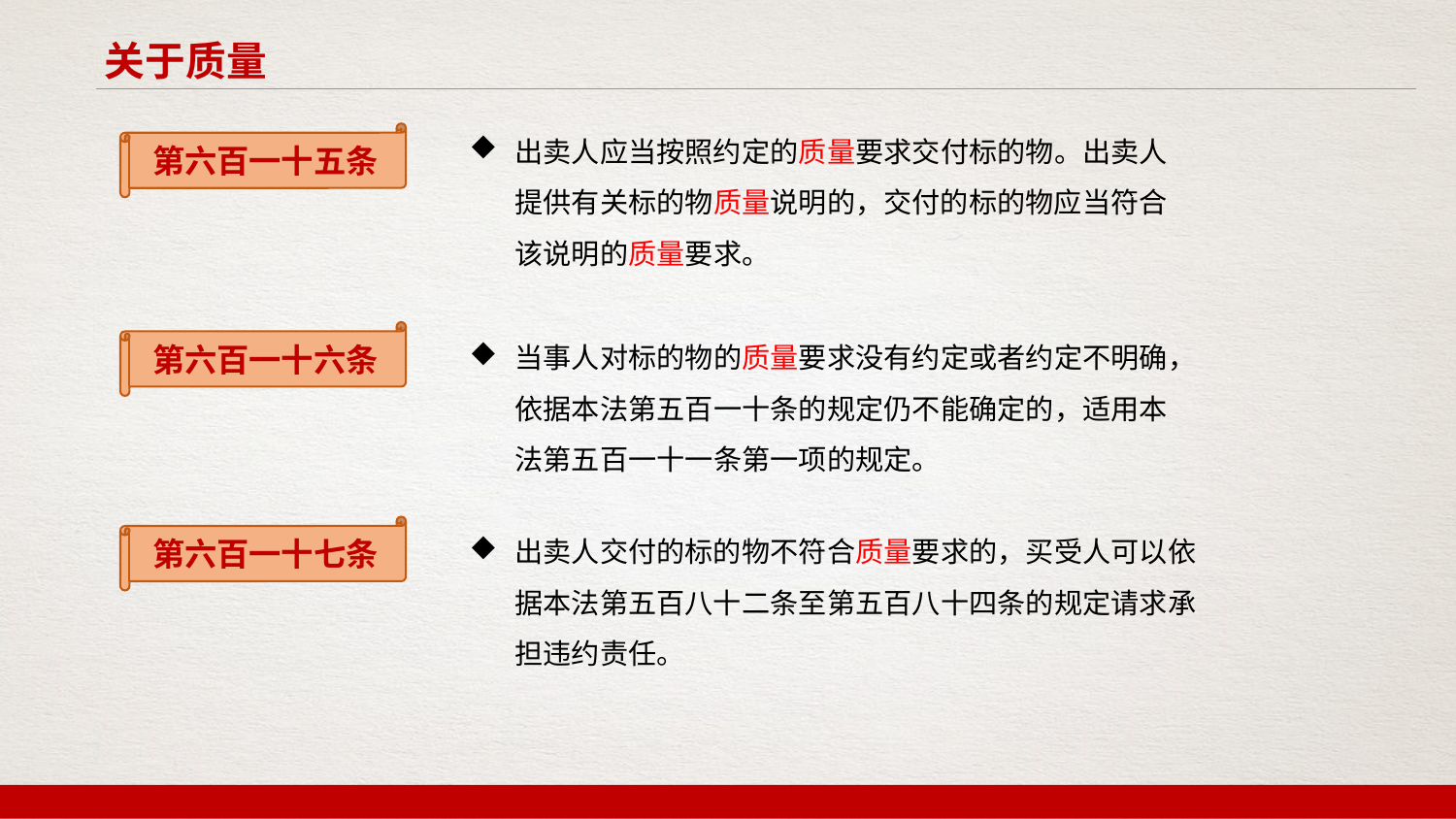

关于质量
出卖人应当按照约定的质量要求交付标的物。出卖人提供有关标的物质量说明的，交付的标的物应当符合该说明的质量要求。
第六百一十五条
当事人对标的物的质量要求没有约定或者约定不明确，依据本法第五百一十条的规定仍不能确定的，适用本法第五百一十一条第一项的规定。
第六百一十六条
出卖人交付的标的物不符合质量要求的，买受人可以依据本法第五百八十二条至第五百八十四条的规定请求承担违约责任。
第六百一十七条